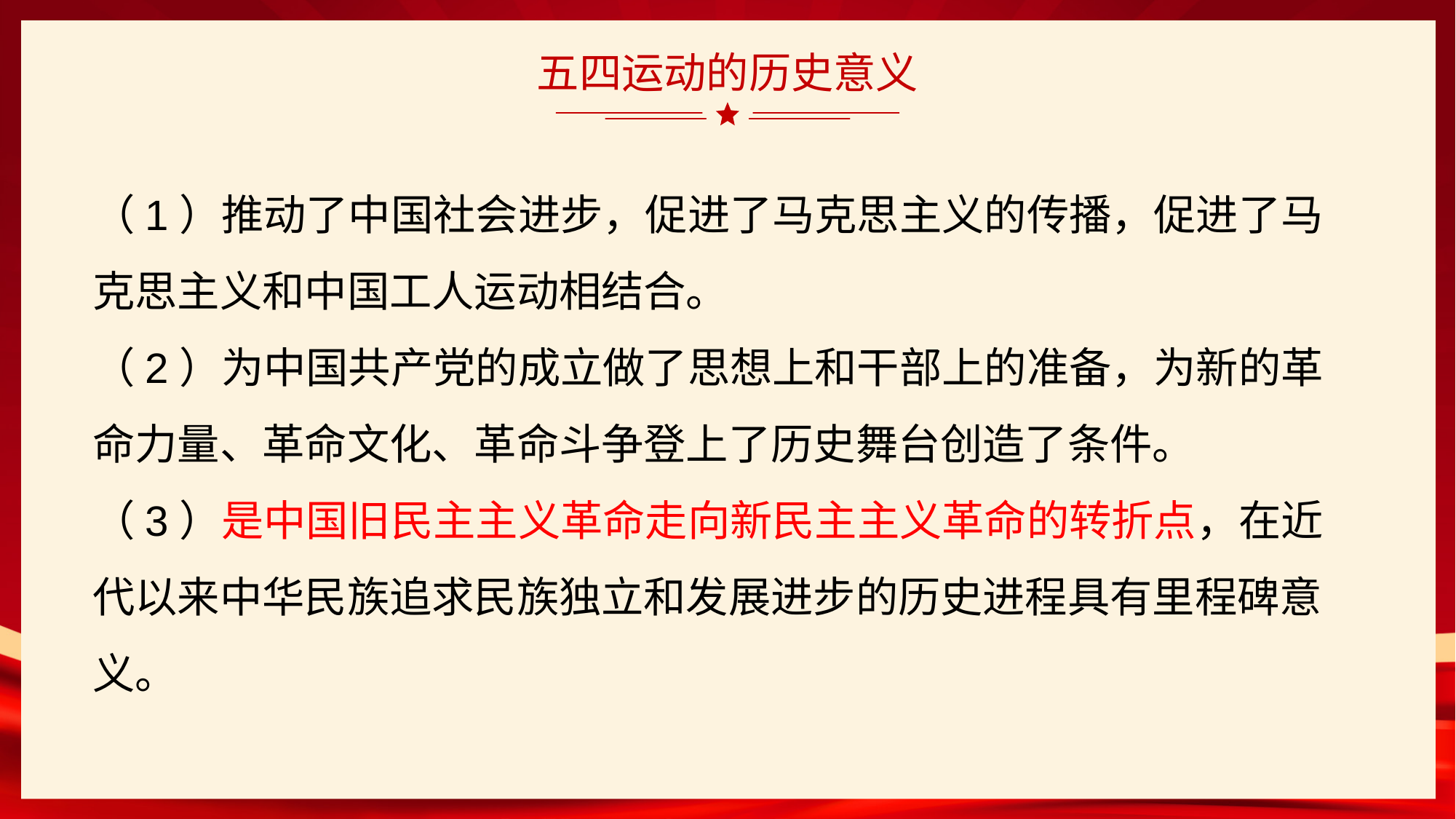

# 五四运动的历史意义
（1）推动了中国社会进步，促进了马克思主义的传播，促进了马克思主义和中国工人运动相结合。
（2）为中国共产党的成立做了思想上和干部上的准备，为新的革命力量、革命文化、革命斗争登上了历史舞台创造了条件。
（3）是中国旧民主主义革命走向新民主主义革命的转折点，在近代以来中华民族追求民族独立和发展进步的历史进程具有里程碑意义。